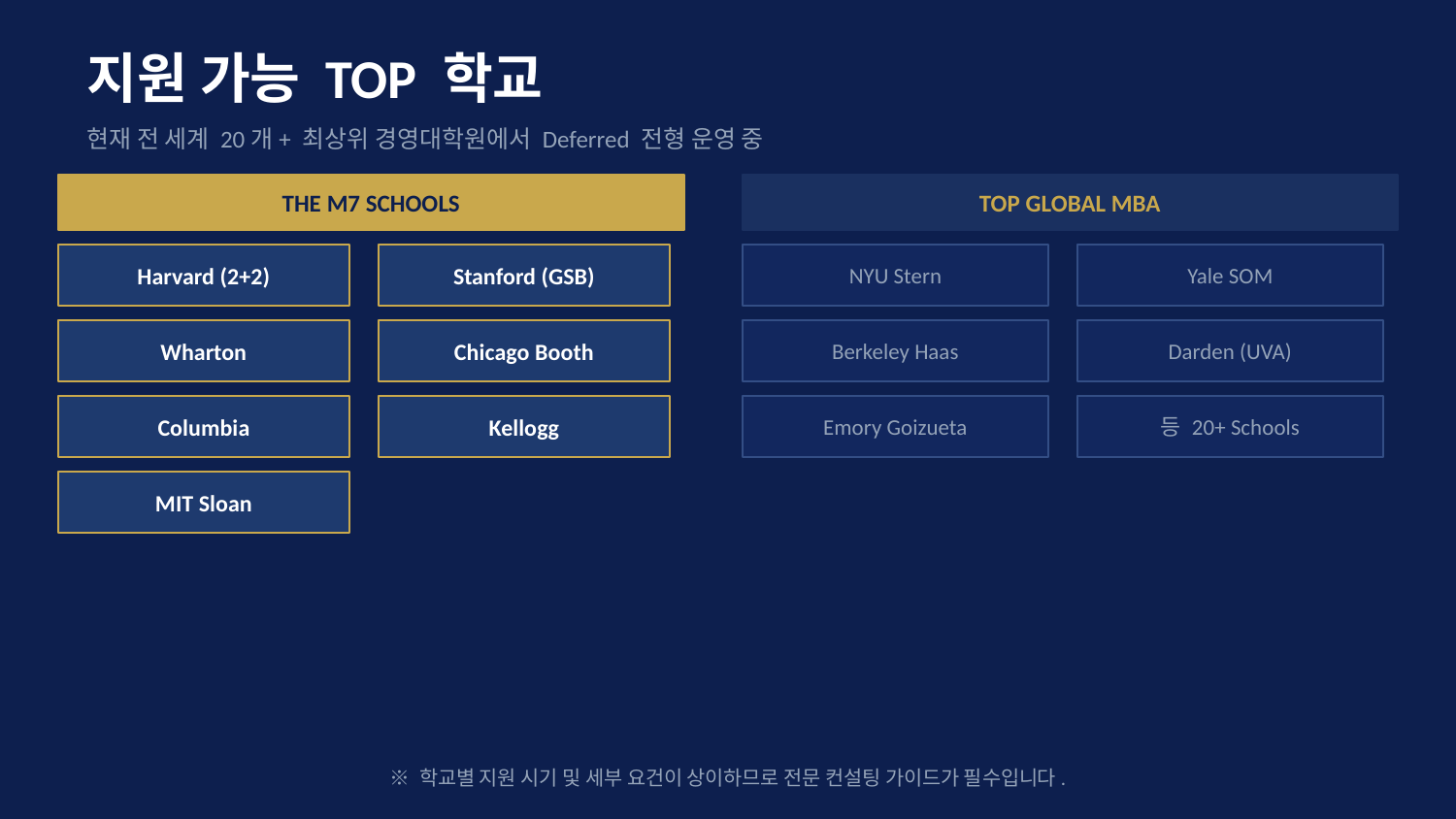

지원 가능 TOP 학교
현재 전 세계 20개+ 최상위 경영대학원에서 Deferred 전형 운영 중

THE M7 SCHOOLS

TOP GLOBAL MBA

Harvard (2+2)

Stanford (GSB)

NYU Stern

Yale SOM

Wharton

Chicago Booth

Berkeley Haas

Darden (UVA)

Columbia

Kellogg

Emory Goizueta

등 20+ Schools

MIT Sloan
※ 학교별 지원 시기 및 세부 요건이 상이하므로 전문 컨설팅 가이드가 필수입니다.